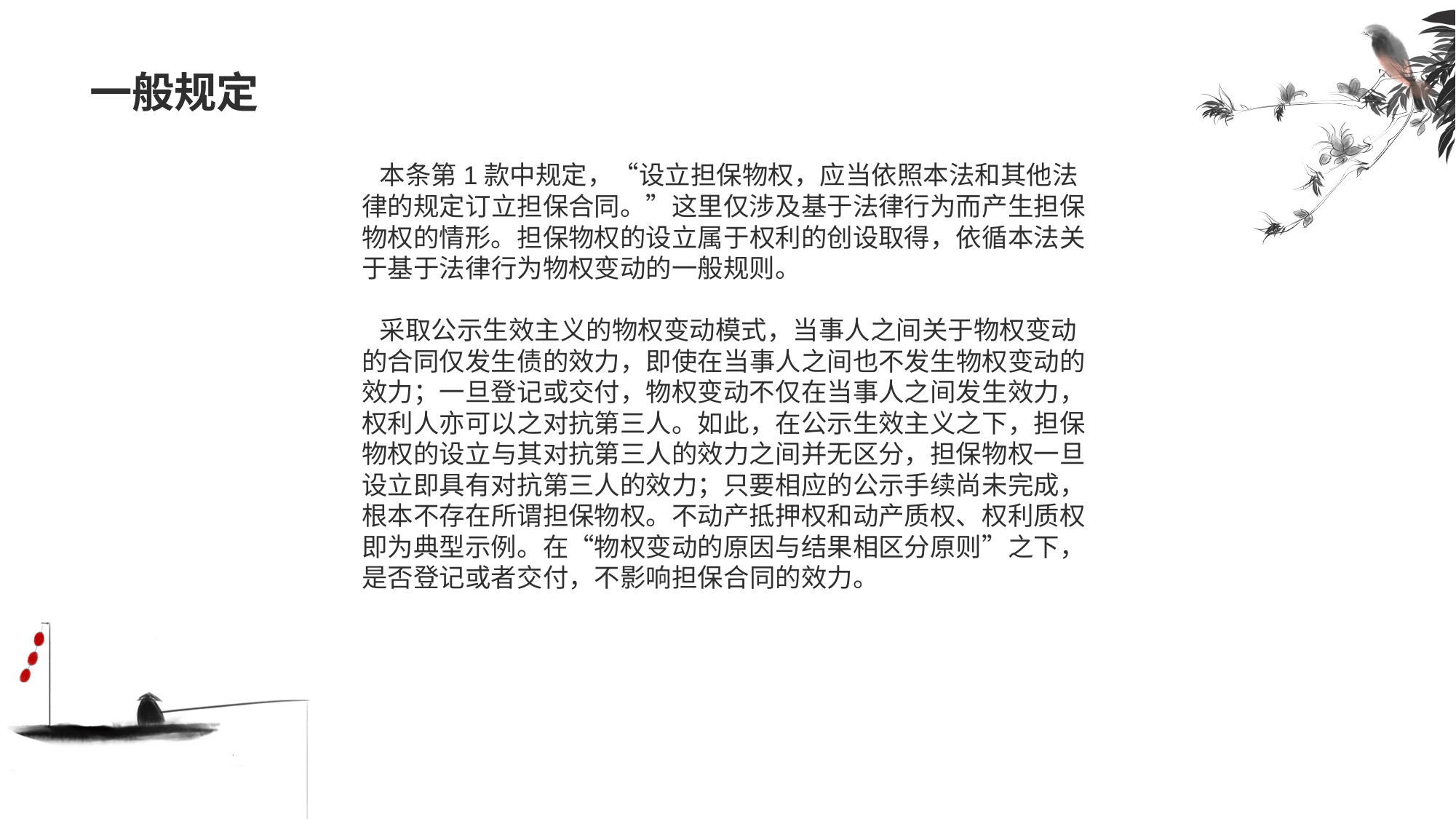

# 一般规定

  本条第1款中规定，“设立担保物权，应当依照本法和其他法律的规定订立担保合同。”这里仅涉及基于法律行为而产生担保物权的情形。担保物权的设立属于权利的创设取得，依循本法关于基于法律行为物权变动的一般规则。

  采取公示生效主义的物权变动模式，当事人之间关于物权变动的合同仅发生债的效力，即使在当事人之间也不发生物权变动的效力；一旦登记或交付，物权变动不仅在当事人之间发生效力，权利人亦可以之对抗第三人。如此，在公示生效主义之下，担保物权的设立与其对抗第三人的效力之间并无区分，担保物权一旦设立即具有对抗第三人的效力；只要相应的公示手续尚未完成，根本不存在所谓担保物权。不动产抵押权和动产质权、权利质权即为典型示例。在“物权变动的原因与结果相区分原则”之下，是否登记或者交付，不影响担保合同的效力。
44